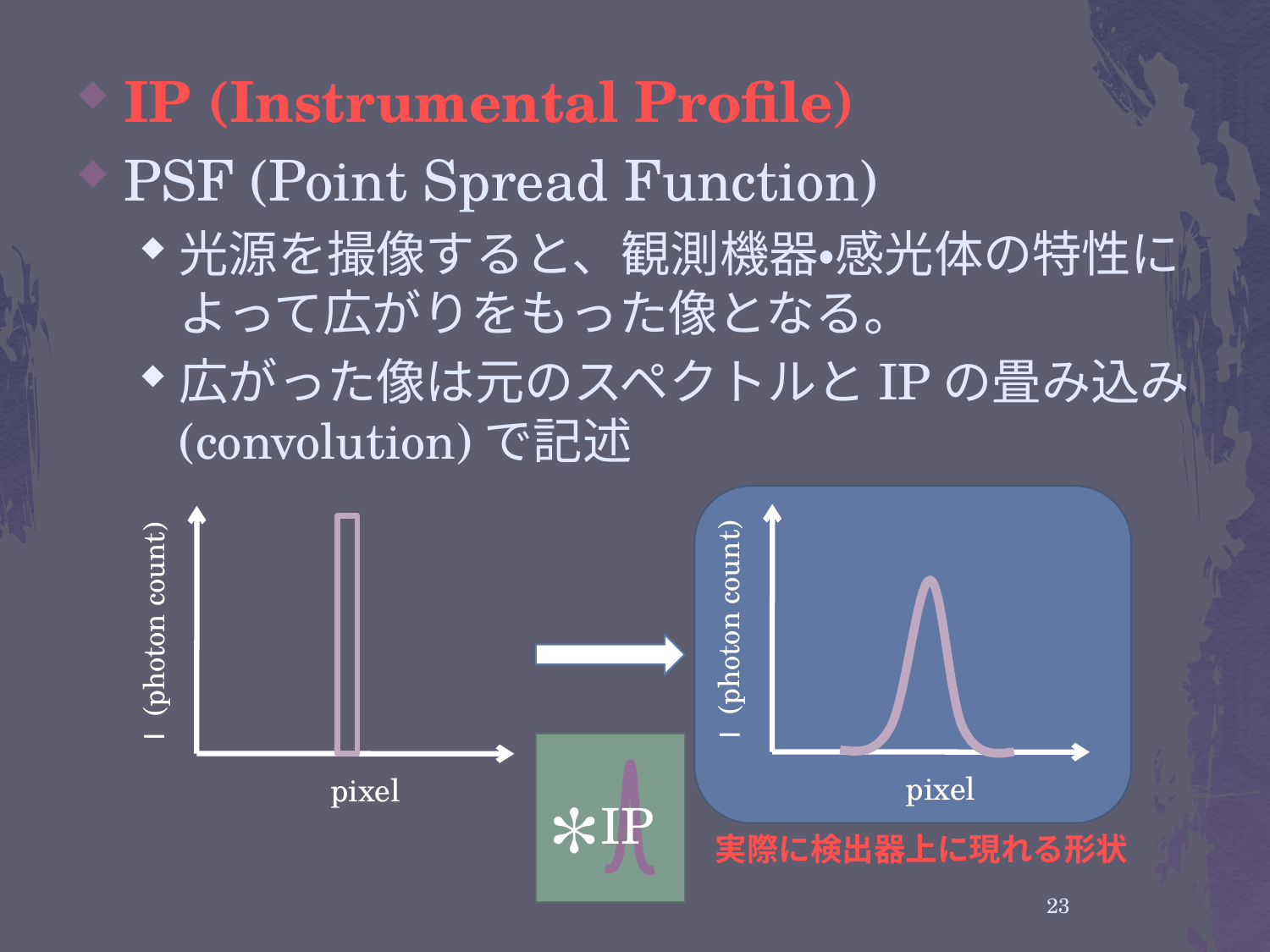

IP (Instrumental Profile)
PSF (Point Spread Function)
光源を撮像すると、観測機器・感光体の特性によって広がりをもった像となる。
広がった像は元のスペクトルとIPの畳み込み(convolution)で記述

pixel
I  (photon count)
pixel
I  (photon count)

*
IP
実際に検出器上に現れる形状
23